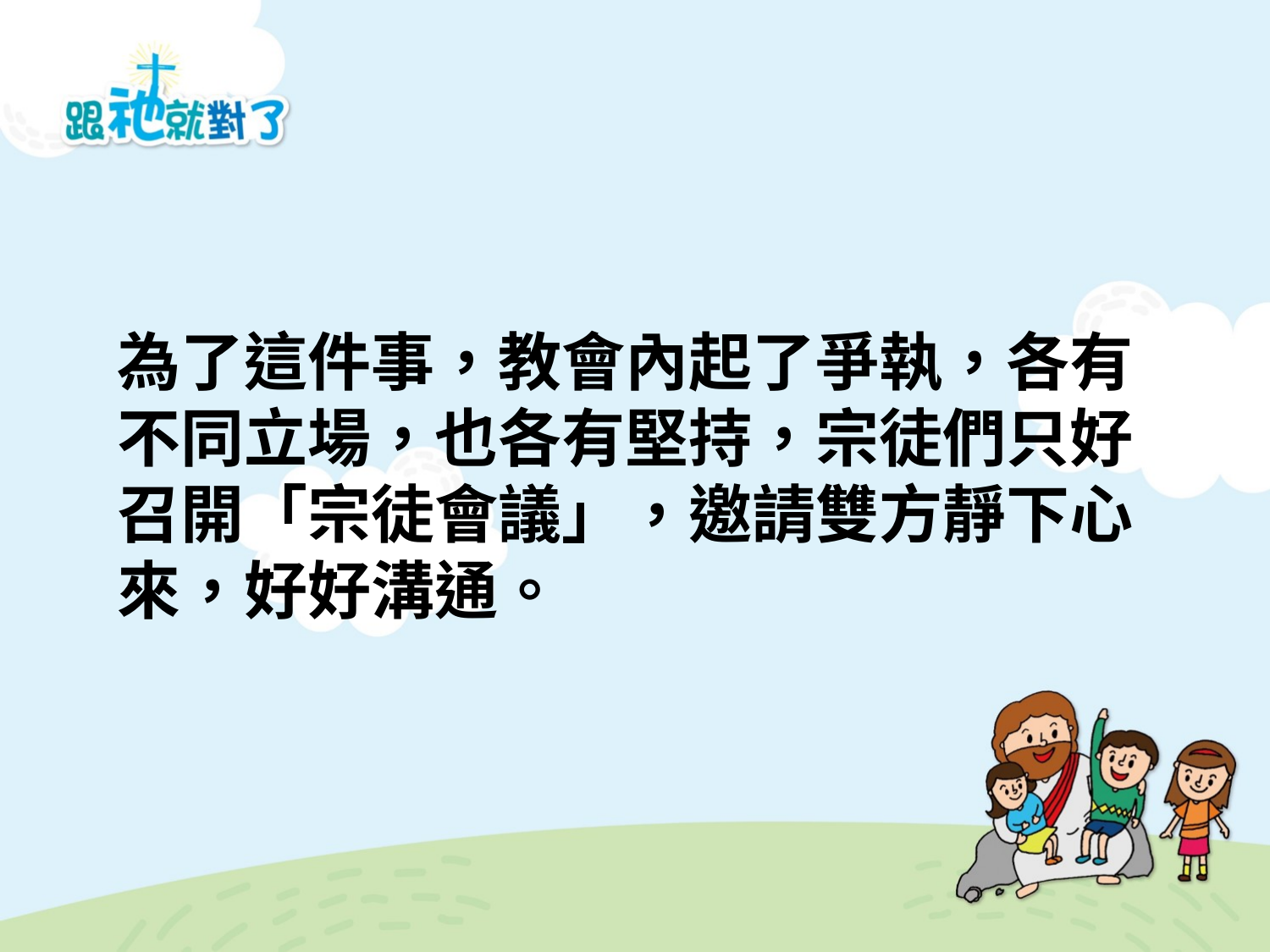

為了這件事，教會內起了爭執，各有不同立場，也各有堅持，宗徒們只好召開「宗徒會議」，邀請雙方靜下心來，好好溝通。